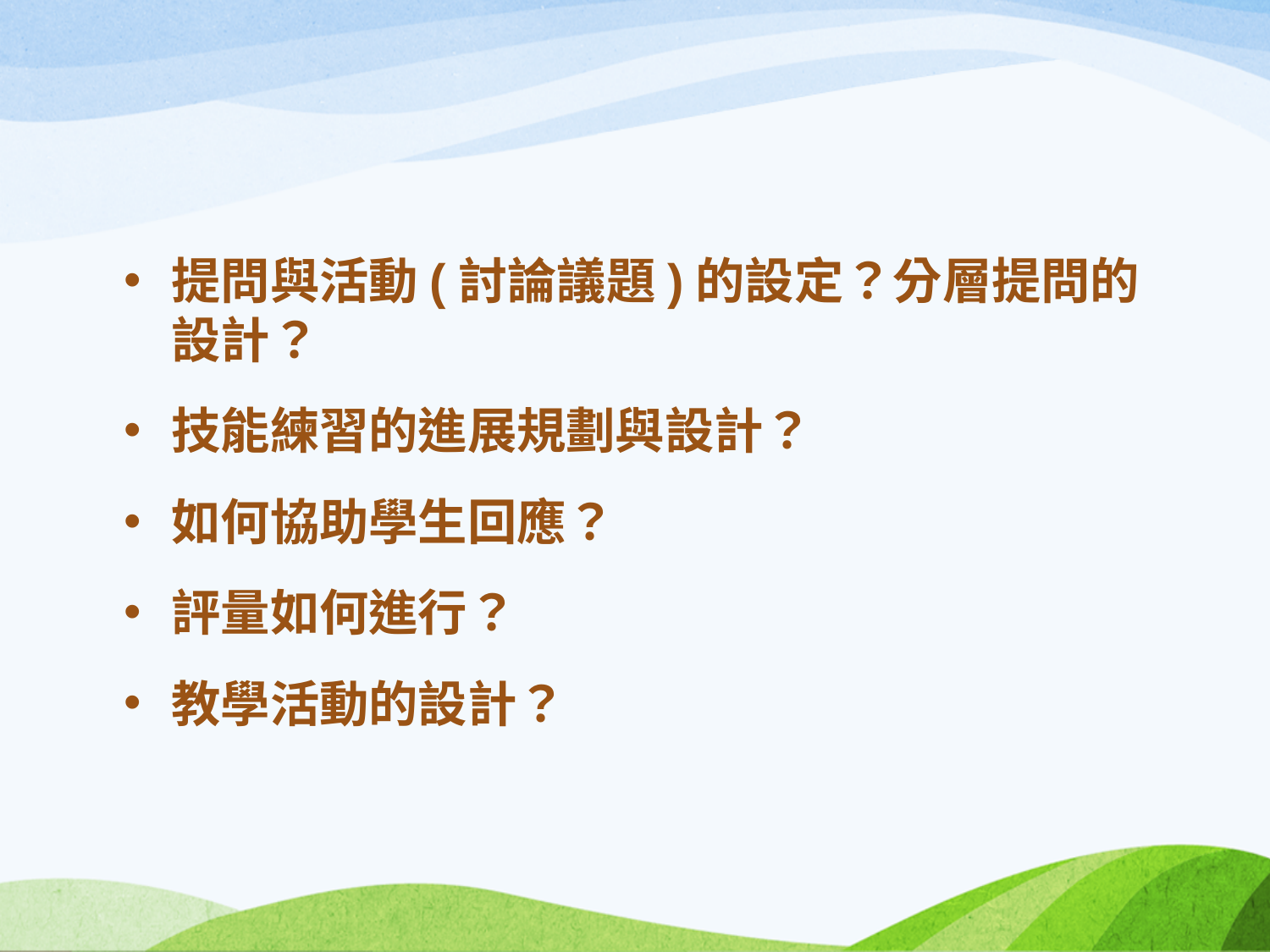

#
提問與活動(討論議題)的設定？分層提問的設計？
技能練習的進展規劃與設計？
如何協助學生回應？
評量如何進行？
教學活動的設計？